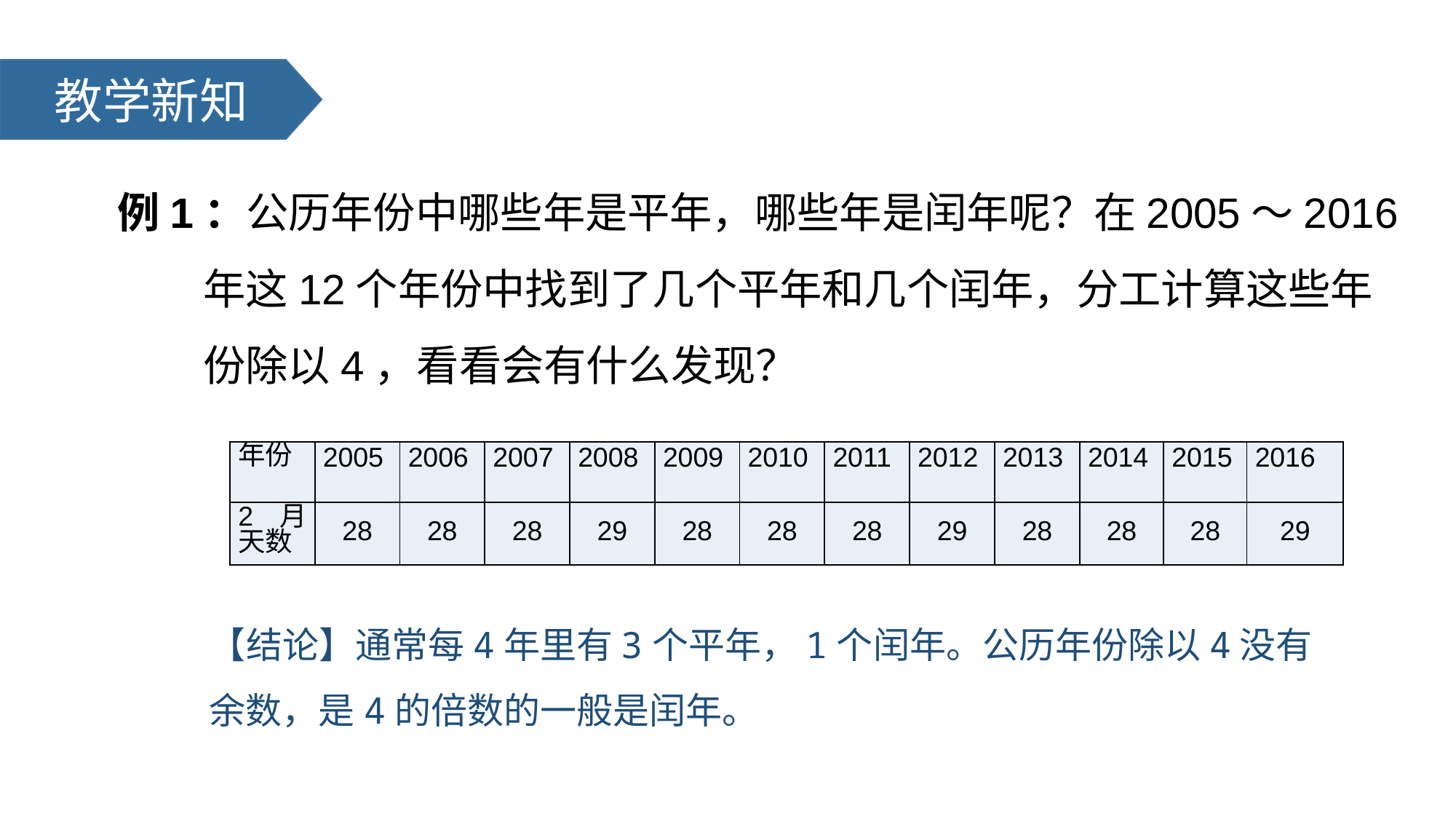

教学新知
例1：公历年份中哪些年是平年，哪些年是闰年呢？在2005～2016
        年这12个年份中找到了几个平年和几个闰年，分工计算这些年
        份除以4，看看会有什么发现？
| 年份 | 2005 | 2006 | 2007 | 2008 | 2009 | 2010 | 2011 | 2012 | 2013 | 2014 | 2015 | 2016 |
| --- | --- | --- | --- | --- | --- | --- | --- | --- | --- | --- | --- | --- |
| 2月天数 | 28 | 28 | 28 | 29 | 28 | 28 | 28 | 29 | 28 | 28 | 28 | 29 |
【结论】通常每4年里有3个平年，1个闰年。公历年份除以4没有余数，是4的倍数的一般是闰年。